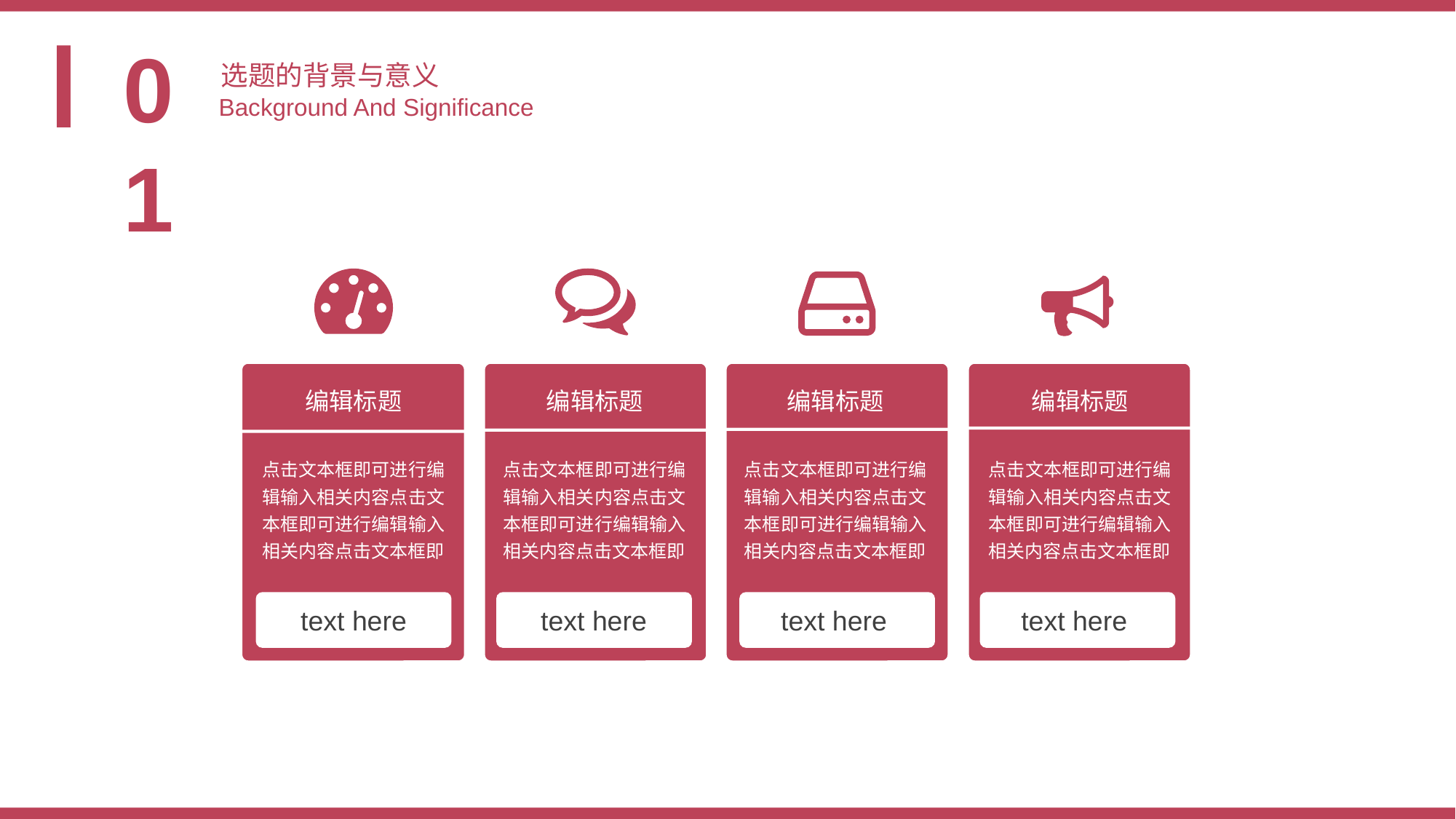

选题的背景与意义
01

 Background And Significance

编辑标题
编辑标题
编辑标题
编辑标题

点击文本框即可进行编辑输入相关内容点击文本框即可进行编辑输入相关内容点击文本框即
点击文本框即可进行编辑输入相关内容点击文本框即可进行编辑输入相关内容点击文本框即
点击文本框即可进行编辑输入相关内容点击文本框即可进行编辑输入相关内容点击文本框即
点击文本框即可进行编辑输入相关内容点击文本框即可进行编辑输入相关内容点击文本框即

text here
text here
text here
text here